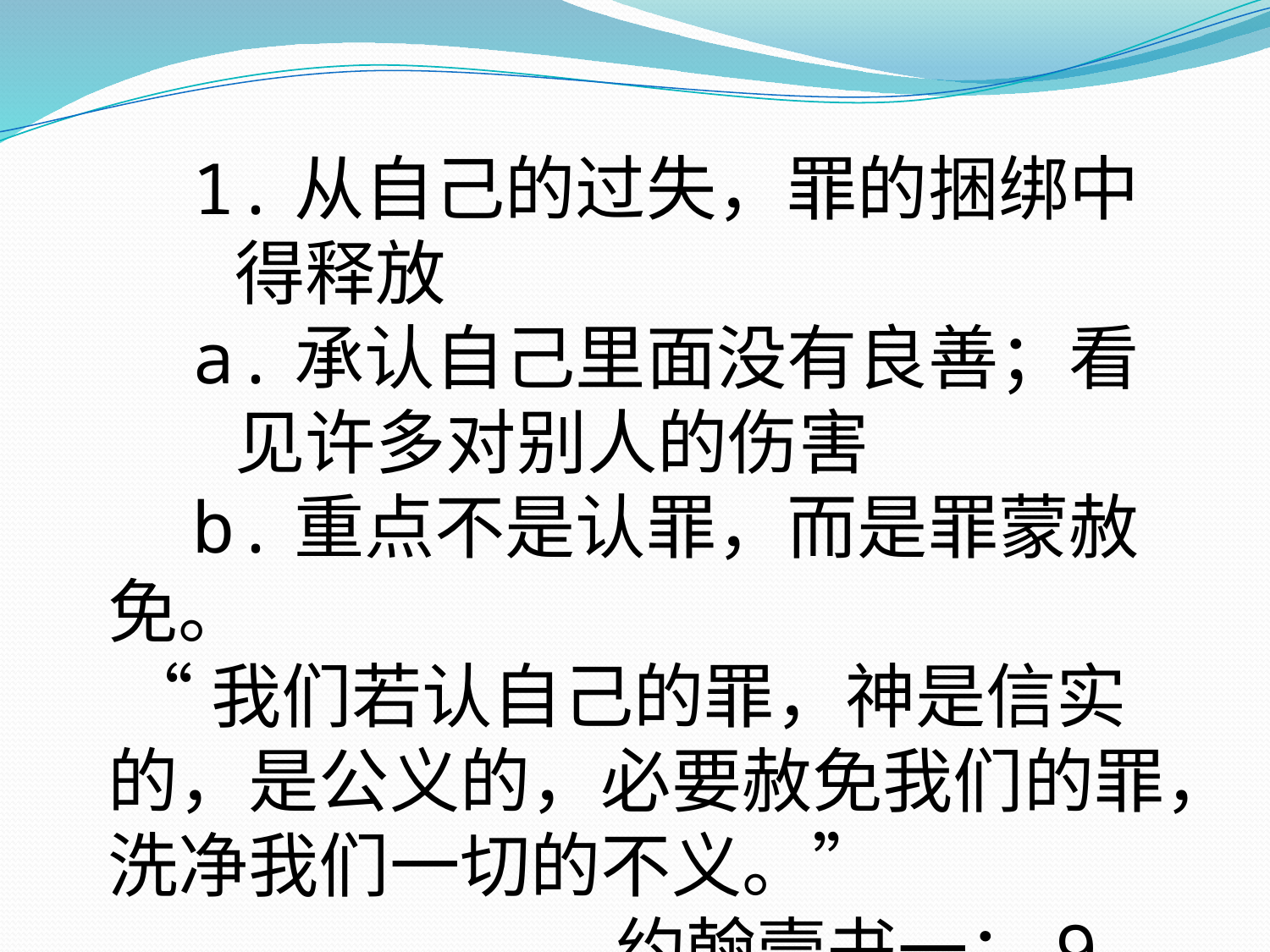

1.从自己的过失，罪的捆绑中	得释放
  a.承认自己里面没有良善；看	见许多对别人的伤害
  b.重点不是认罪，而是罪蒙赦免。
 “我们若认自己的罪，神是信实的，是公义的，必要赦免我们的罪，洗净我们一切的不义。”
				约翰壹书一：9